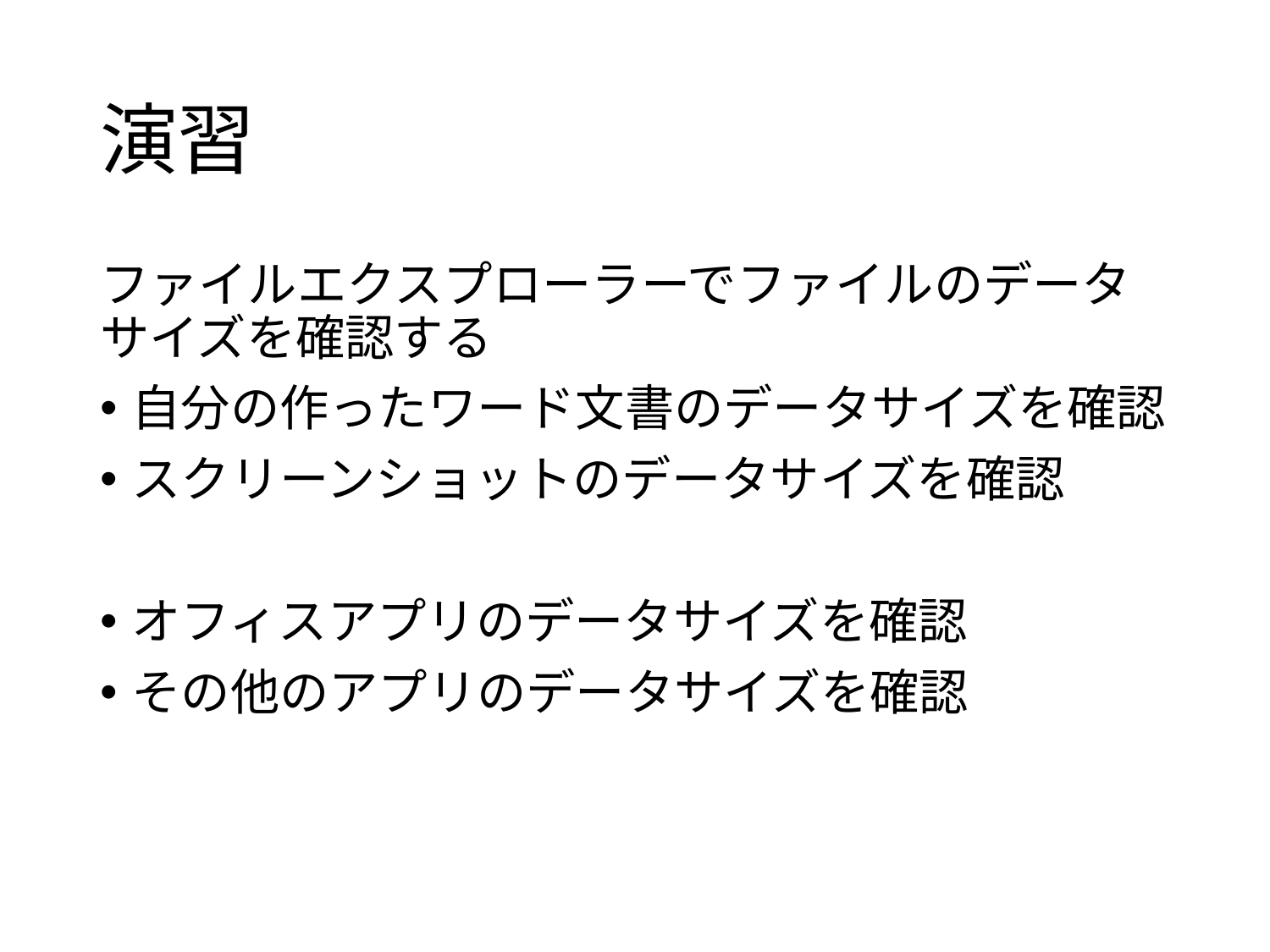

# 演習
ファイルエクスプローラーでファイルのデータサイズを確認する
自分の作ったワード文書のデータサイズを確認
スクリーンショットのデータサイズを確認

オフィスアプリのデータサイズを確認
その他のアプリのデータサイズを確認